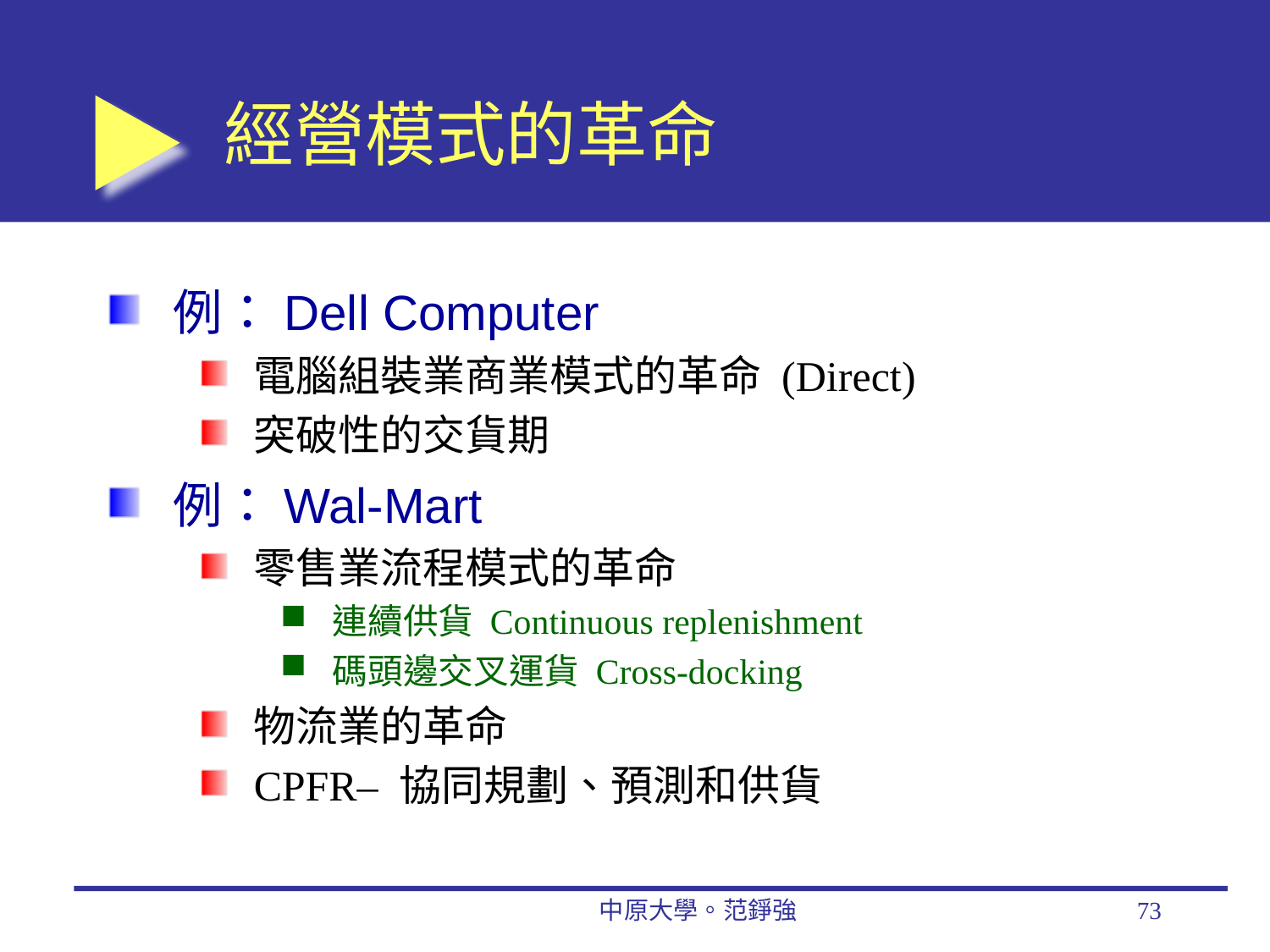

# 經營模式的革命
例：Dell Computer
電腦組裝業商業模式的革命 (Direct)
突破性的交貨期
例：Wal-Mart
零售業流程模式的革命
連續供貨 Continuous replenishment
碼頭邊交叉運貨 Cross-docking
物流業的革命
CPFR– 協同規劃、預測和供貨
中原大學。范錚強
73